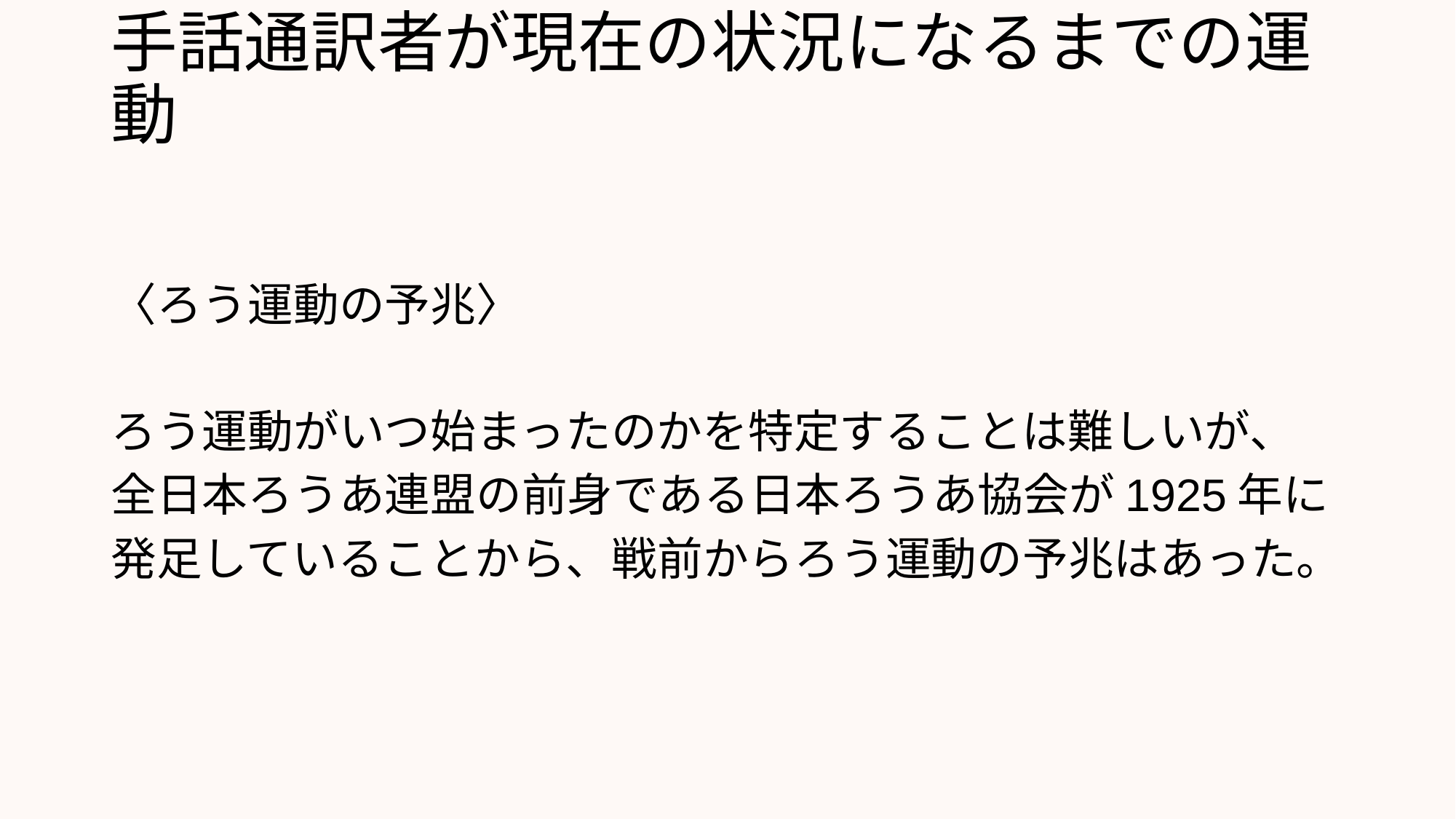

# 手話通訳者が現在の状況になるまでの運動
〈ろう運動の予兆〉

ろう運動がいつ始まったのかを特定することは難しいが、
全日本ろうあ連盟の前身である日本ろうあ協会が1925年に
発足していることから、戦前からろう運動の予兆はあった。